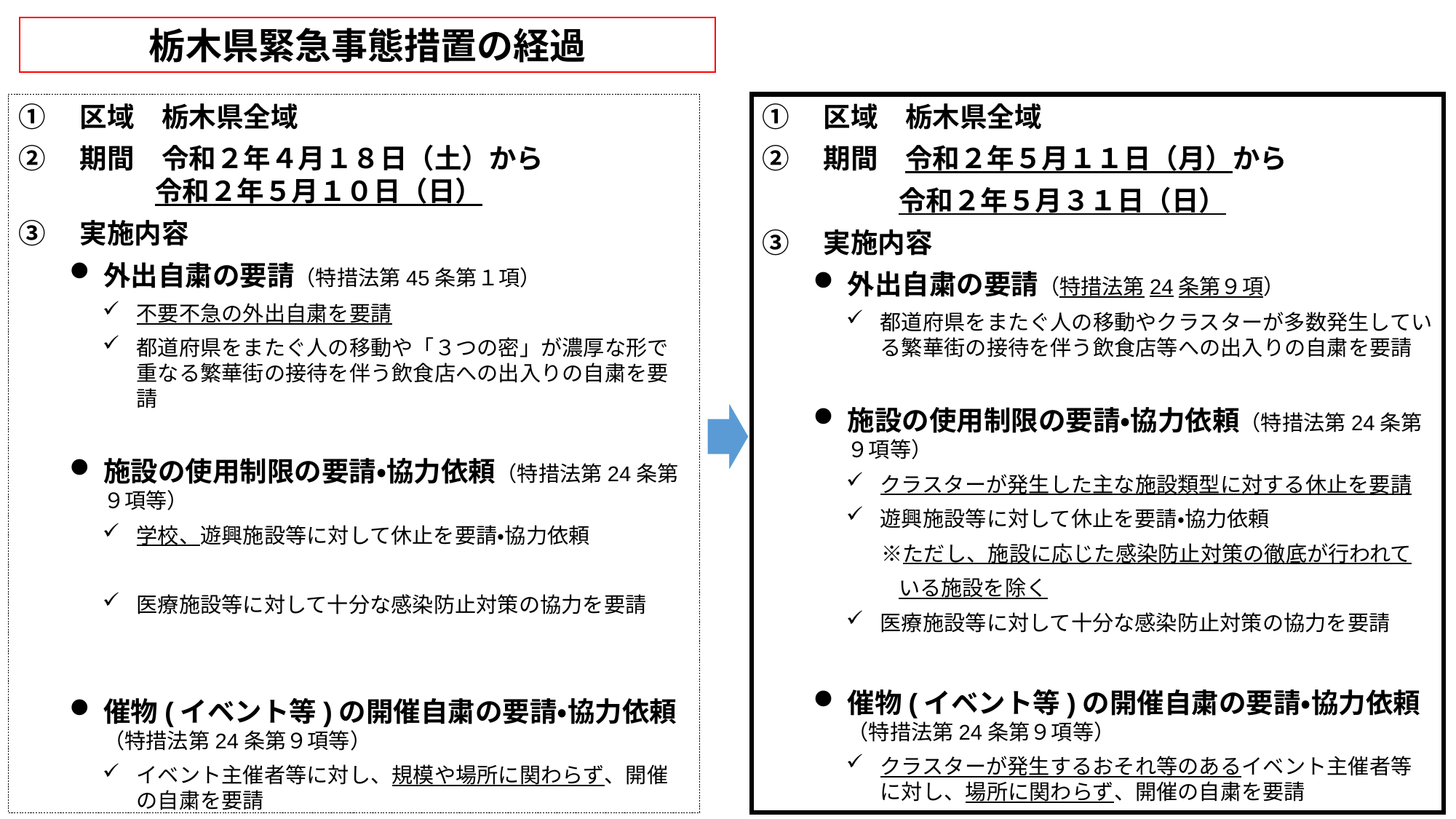

栃木県緊急事態措置の経過
①　区域　栃木県全域
②　期間　令和２年４月１８日（土）から
　　　　　令和２年５月１０日（日）
③　実施内容
外出自粛の要請（特措法第45条第１項）
不要不急の外出自粛を要請
都道府県をまたぐ人の移動や「３つの密」が濃厚な形で重なる繁華街の接待を伴う飲食店への出入りの自粛を要請

施設の使用制限の要請・協力依頼（特措法第24条第９項等）
学校、遊興施設等に対して休止を要請・協力依頼

医療施設等に対して十分な感染防止対策の協力を要請

催物(イベント等)の開催自粛の要請・協力依頼（特措法第24条第９項等）
イベント主催者等に対し、規模や場所に関わらず、開催の自粛を要請
①　区域　栃木県全域
②　期間　令和２年５月１１日（月）から
　　　　　令和２年５月３１日（日）
③　実施内容
外出自粛の要請（特措法第24条第９項）
都道府県をまたぐ人の移動やクラスターが多数発生している繁華街の接待を伴う飲食店等への出入りの自粛を要請

施設の使用制限の要請・協力依頼（特措法第24条第９項等）
クラスターが発生した主な施設類型に対する休止を要請
遊興施設等に対して休止を要請・協力依頼
　   ※ただし、施設に応じた感染防止対策の徹底が行われて
          いる施設を除く
医療施設等に対して十分な感染防止対策の協力を要請

催物(イベント等)の開催自粛の要請・協力依頼（特措法第24条第９項等）
クラスターが発生するおそれ等のあるイベント主催者等に対し、場所に関わらず、開催の自粛を要請